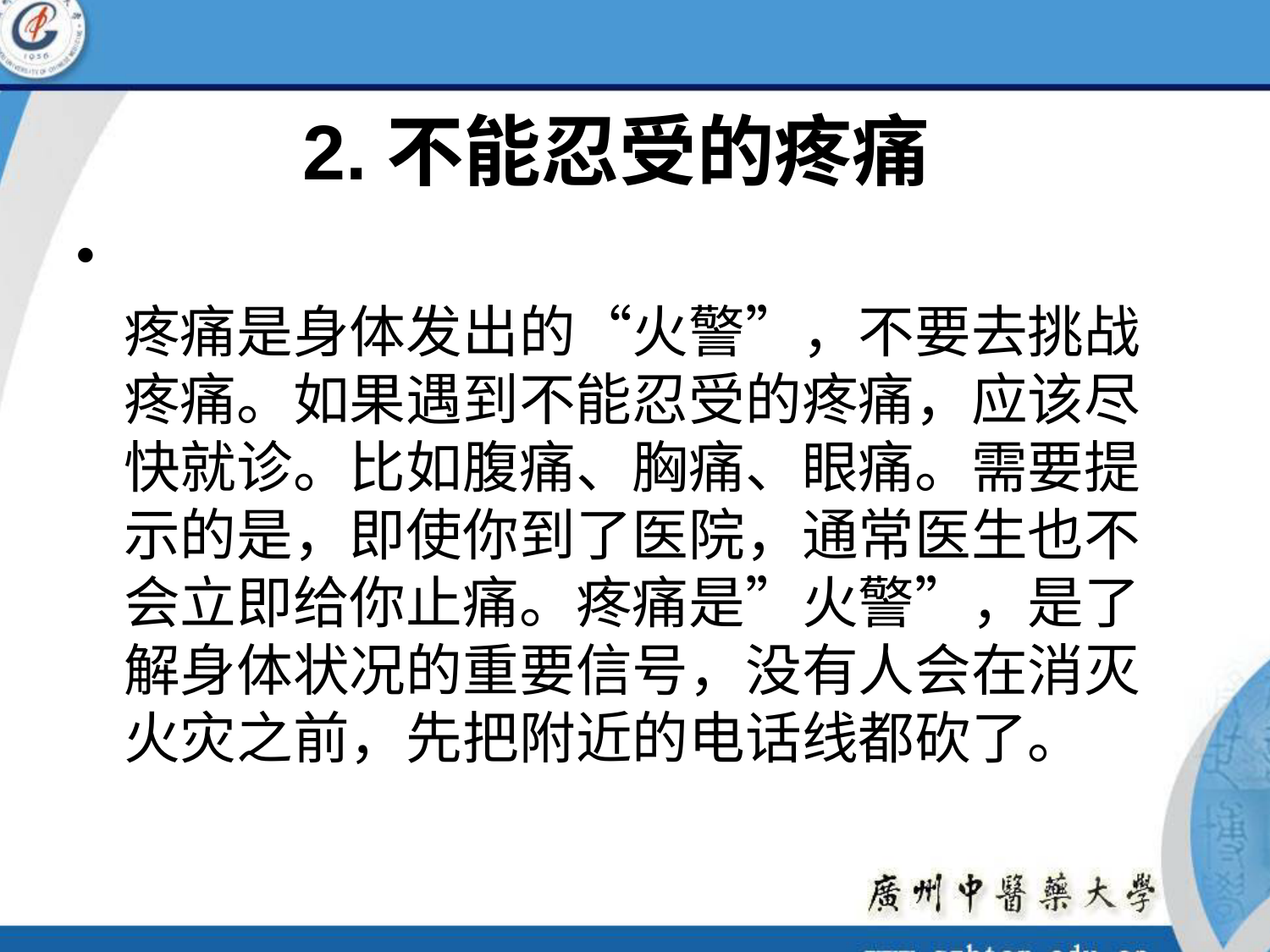

# 2.不能忍受的疼痛
疼痛是身体发出的“火警”，不要去挑战疼痛。如果遇到不能忍受的疼痛，应该尽快就诊。比如腹痛、胸痛、眼痛。需要提示的是，即使你到了医院，通常医生也不会立即给你止痛。疼痛是”火警”，是了解身体状况的重要信号，没有人会在消灭火灾之前，先把附近的电话线都砍了。